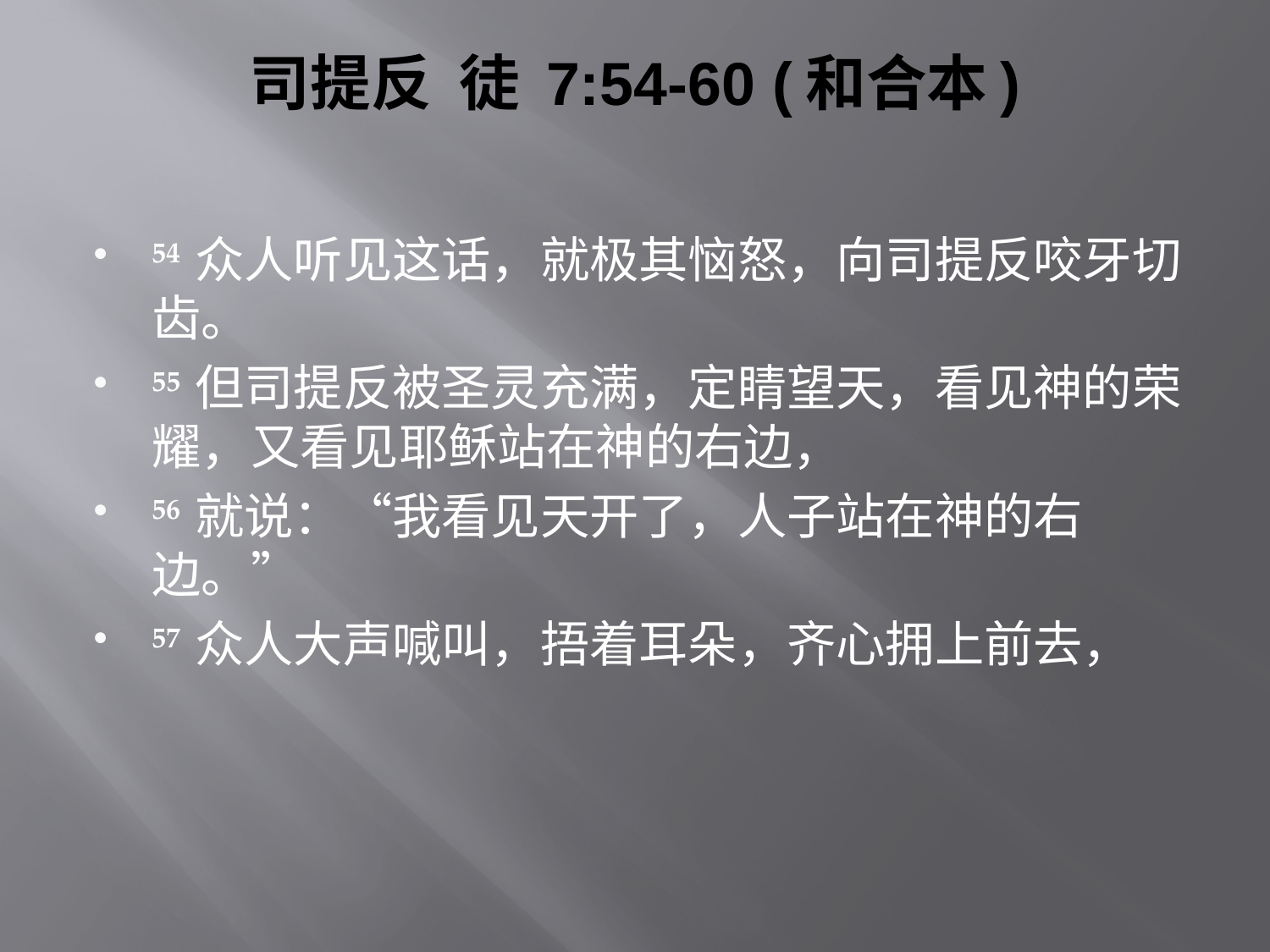

# 司提反  徒 7:54-60 (和合本)
54 众人听见这话，就极其恼怒，向司提反咬牙切齿。
55 但司提反被圣灵充满，定睛望天，看见神的荣耀，又看见耶稣站在神的右边，
56 就说：“我看见天开了，人子站在神的右边。”
57 众人大声喊叫，捂着耳朵，齐心拥上前去，